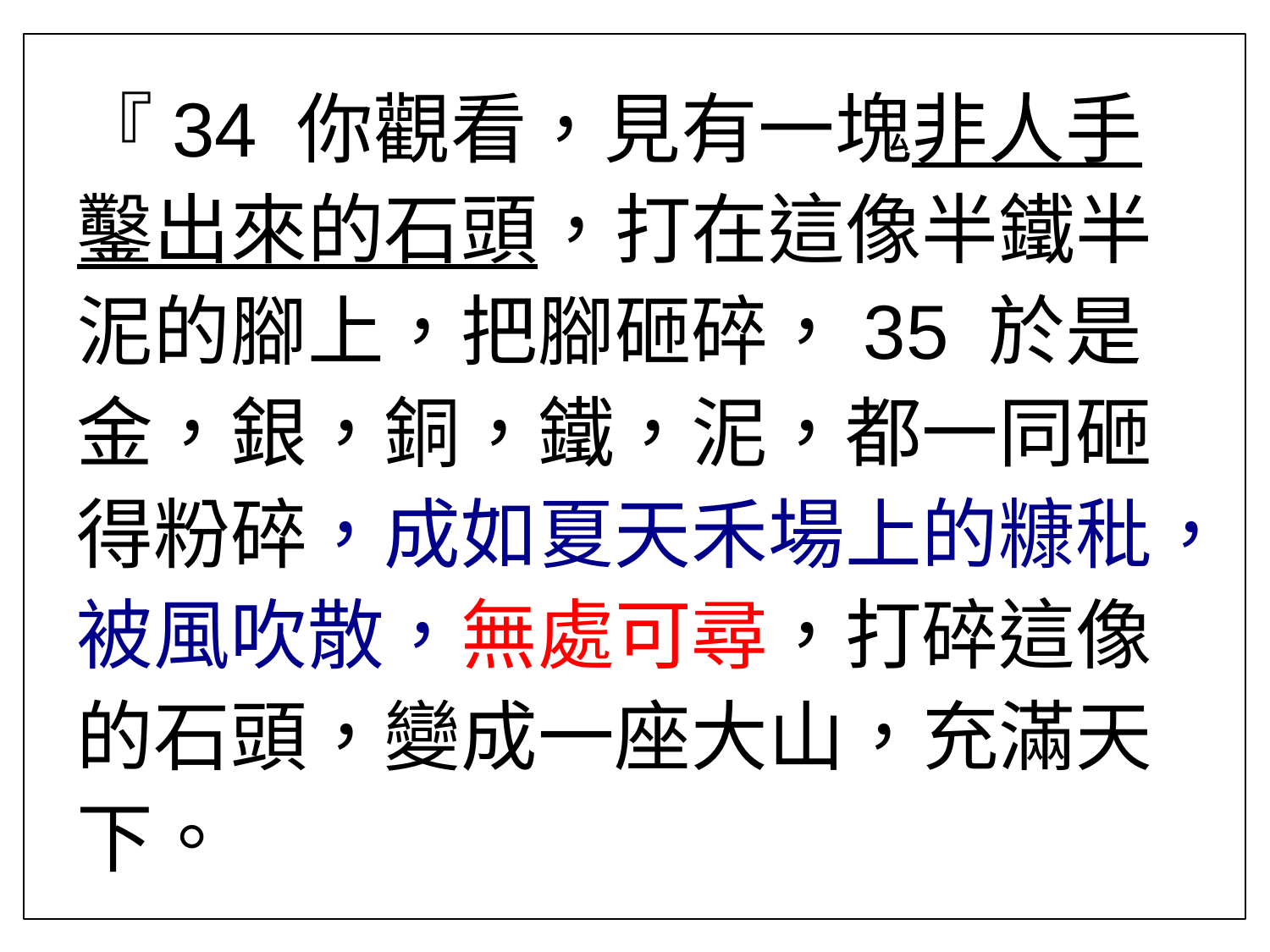

『34 你觀看，見有一塊非人手鑿出來的石頭，打在這像半鐵半泥的腳上，把腳砸碎，35 於是金，銀，銅，鐵，泥，都一同砸得粉碎，成如夏天禾場上的糠秕，被風吹散，無處可尋，打碎這像的石頭，變成一座大山，充滿天下。